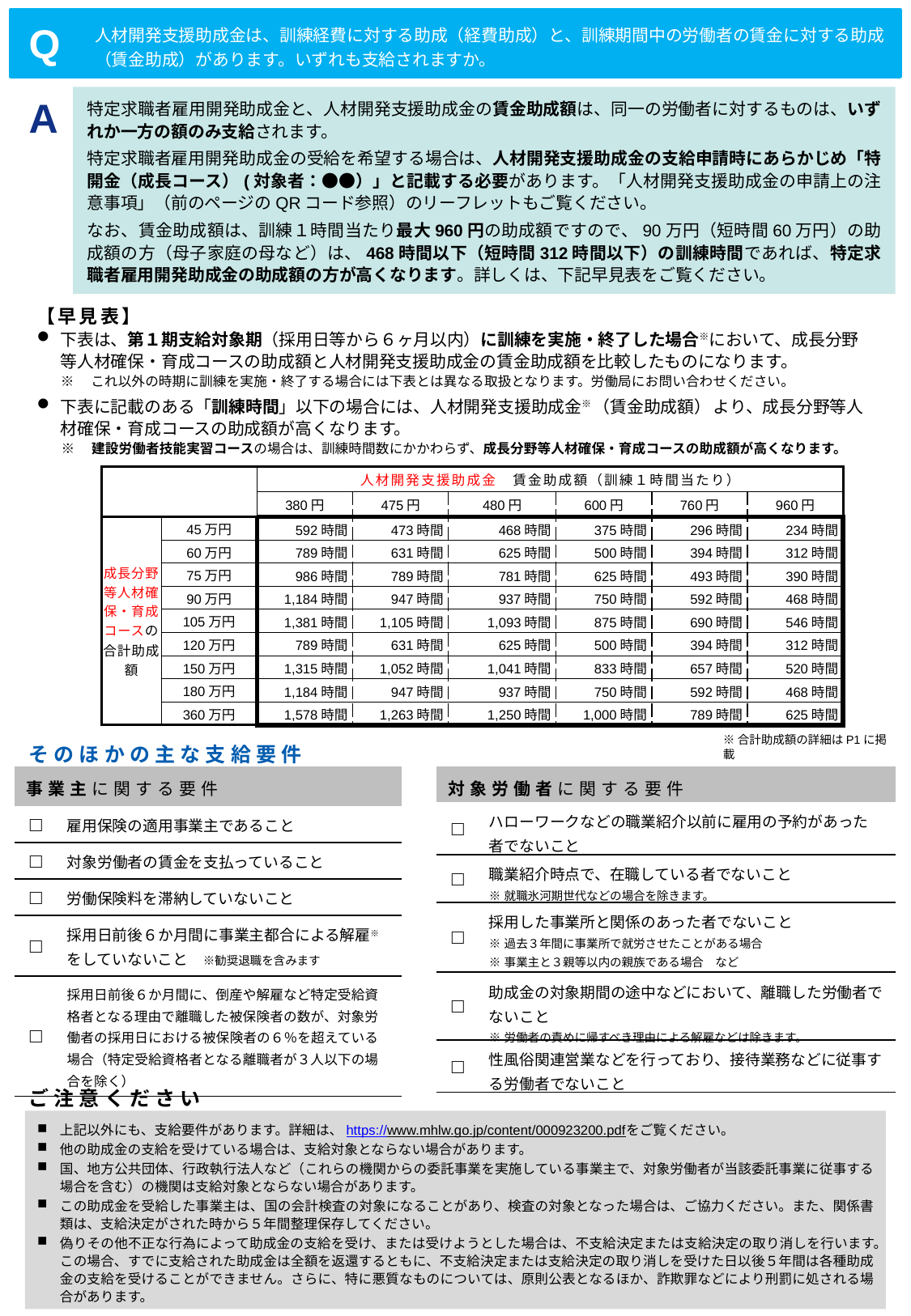

人材開発支援助成金は、訓練経費に対する助成（経費助成）と、訓練期間中の労働者の賃金に対する助成（賃金助成）があります。いずれも支給されますか。
Q
A
特定求職者雇用開発助成金と、人材開発支援助成金の賃金助成額は、同一の労働者に対するものは、いずれか一方の額のみ支給されます。
特定求職者雇用開発助成金の受給を希望する場合は、人材開発支援助成金の支給申請時にあらかじめ「特開金（成長コース）(対象者：●●）」と記載する必要があります。「人材開発支援助成金の申請上の注意事項」（前のページのQRコード参照）のリーフレットもご覧ください。
なお、賃金助成額は、訓練１時間当たり最大960円の助成額ですので、90万円（短時間60万円）の助成額の方（母子家庭の母など）は、468時間以下（短時間312時間以下）の訓練時間であれば、特定求職者雇用開発助成金の助成額の方が高くなります。詳しくは、下記早見表をご覧ください。
【早見表】
下表は、第１期支給対象期（採用日等から６ヶ月以内）に訓練を実施・終了した場合※において、成長分野等人材確保・育成コースの助成額と人材開発支援助成金の賃金助成額を比較したものになります。
※　これ以外の時期に訓練を実施・終了する場合には下表とは異なる取扱となります。労働局にお問い合わせください。
下表に記載のある「訓練時間」以下の場合には、人材開発支援助成金※ （賃金助成額） より、成長分野等人材確保・育成コースの助成額が高くなります。
※　建設労働者技能実習コースの場合は、訓練時間数にかかわらず、成長分野等人材確保・育成コースの助成額が高くなります。
|  |  | 人材開発支援助成金　賃金助成額（訓練１時間当たり） |  |  |  |  |  |
| --- | --- | --- | --- | --- | --- | --- | --- |
|  |  | 380円 | 475円 | 480円 | 600円 | 760円 | 960円 |
| 成長分野等人材確保・育成コースの合計助成額 | 45万円 | 592時間 | 473時間 | 468時間 | 375時間 | 296時間 | 234時間 |
|  | 60万円 | 789時間 | 631時間 | 625時間 | 500時間 | 394時間 | 312時間 |
|  | 75万円 | 986時間 | 789時間 | 781時間 | 625時間 | 493時間 | 390時間 |
|  | 90万円 | 1,184時間 | 947時間 | 937時間 | 750時間 | 592時間 | 468時間 |
|  | 105万円 | 1,381時間 | 1,105時間 | 1,093時間 | 875時間 | 690時間 | 546時間 |
|  | 120万円 | 789時間 | 631時間 | 625時間 | 500時間 | 394時間 | 312時間 |
|  | 150万円 | 1,315時間 | 1,052時間 | 1,041時間 | 833時間 | 657時間 | 520時間 |
|  | 180万円 | 1,184時間 | 947時間 | 937時間 | 750時間 | 592時間 | 468時間 |
|  | 360万円 | 1,578時間 | 1,263時間 | 1,250時間 | 1,000時間 | 789時間 | 625時間 |
※合計助成額の詳細はP1に掲載
そのほかの主な支給要件
| 対象労働者に関する要件 |  |
| --- | --- |
| □ | ハローワークなどの職業紹介以前に雇用の予約があった者でないこと |
| □ | 職業紹介時点で、在職している者でないこと ※就職氷河期世代などの場合を除きます。 |
| □ | 採用した事業所と関係のあった者でないこと ※過去３年間に事業所で就労させたことがある場合 ※事業主と３親等以内の親族である場合　など |
| □ | 助成金の対象期間の途中などにおいて、離職した労働者でないこと ※労働者の責めに帰すべき理由による解雇などは除きます。 |
| □ | 性風俗関連営業などを行っており、接待業務などに従事する労働者でないこと |
| 事業主に関する要件 |  |
| --- | --- |
| □ | 雇用保険の適用事業主であること |
| □ | 対象労働者の賃金を支払っていること |
| □ | 労働保険料を滞納していないこと |
| □ | 採用日前後６か月間に事業主都合による解雇※をしていないこと　※勧奨退職を含みます |
| □ | 採用日前後６か月間に、倒産や解雇など特定受給資格者となる理由で離職した被保険者の数が、対象労働者の採用日における被保険者の６％を超えている場合（特定受給資格者となる離職者が３人以下の場合を除く） |
ご注意ください
上記以外にも、支給要件があります。詳細は、https://www.mhlw.go.jp/content/000923200.pdfをご覧ください。
他の助成金の支給を受けている場合は、支給対象とならない場合があります。
国、地方公共団体、行政執行法人など（これらの機関からの委託事業を実施している事業主で、対象労働者が当該委託事業に従事する場合を含む）の機関は支給対象とならない場合があります。
この助成金を受給した事業主は、国の会計検査の対象になることがあり、検査の対象となった場合は、ご協力ください。また、関係書類は、支給決定がされた時から５年間整理保存してください。
偽りその他不正な行為によって助成金の支給を受け、または受けようとした場合は、不支給決定または支給決定の取り消しを行います。この場合、すでに支給された助成金は全額を返還するともに、不支給決定または支給決定の取り消しを受けた日以後５年間は各種助成金の支給を受けることができません。さらに、特に悪質なものについては、原則公表となるほか、詐欺罪などにより刑罰に処される場合があります。